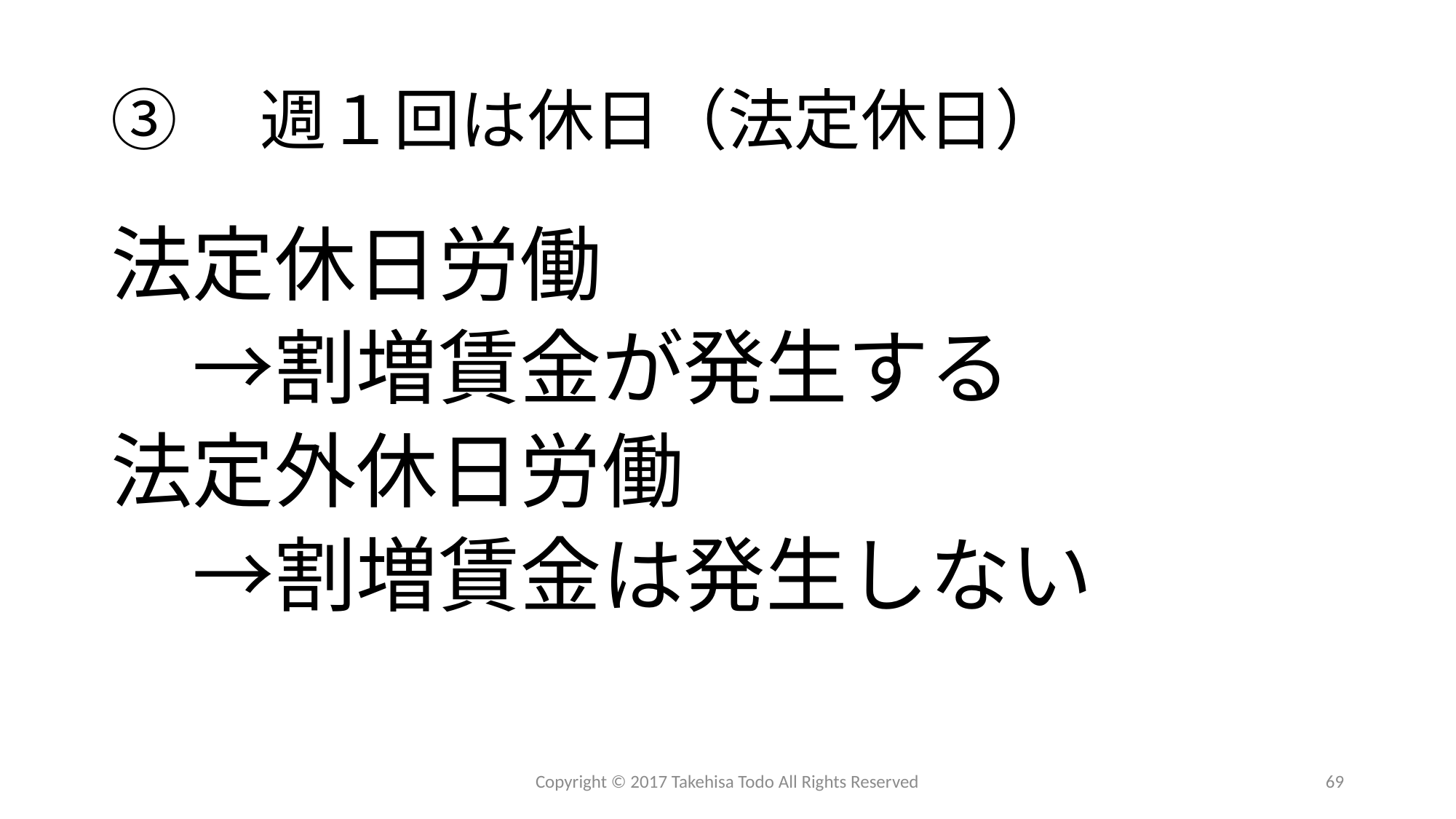

# ③　週１回は休日（法定休日）
法定休日労働
　→割増賃金が発生する
法定外休日労働
　→割増賃金は発生しない

Copyright © 2017 Takehisa Todo All Rights Reserved
69